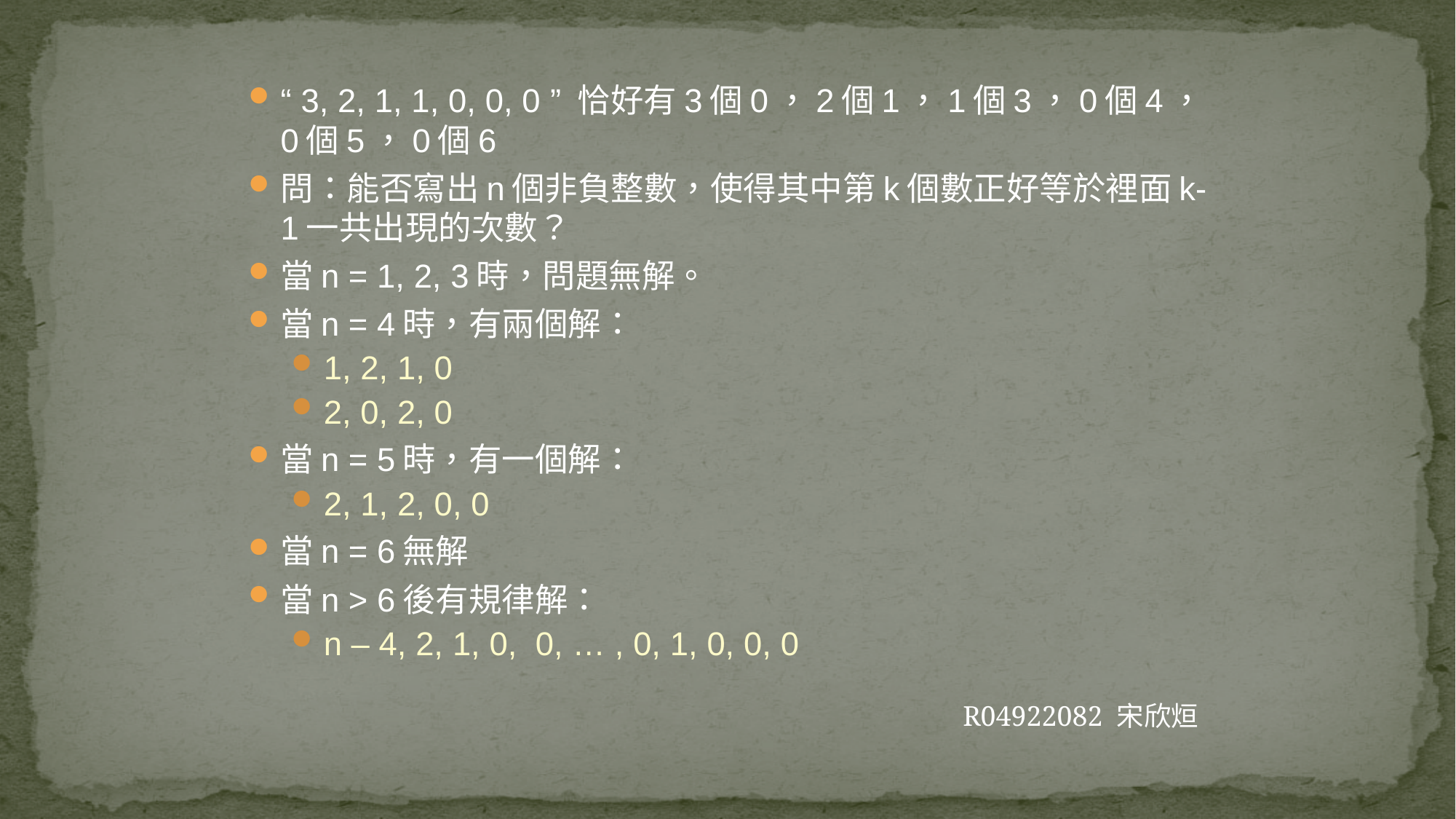

“ 3, 2, 1, 1, 0, 0, 0 ” 恰好有3個0，2個1，1個3，0個4，0個5，0個6
問：能否寫出n個非負整數，使得其中第k個數正好等於裡面k-1一共出現的次數？
當n = 1, 2, 3時，問題無解。
當n = 4時，有兩個解：
1, 2, 1, 0
2, 0, 2, 0
當n = 5時，有一個解：
2, 1, 2, 0, 0
當n = 6無解
當n > 6後有規律解：
n – 4, 2, 1, 0,  0, … , 0, 1, 0, 0, 0

R04922082 宋欣烜